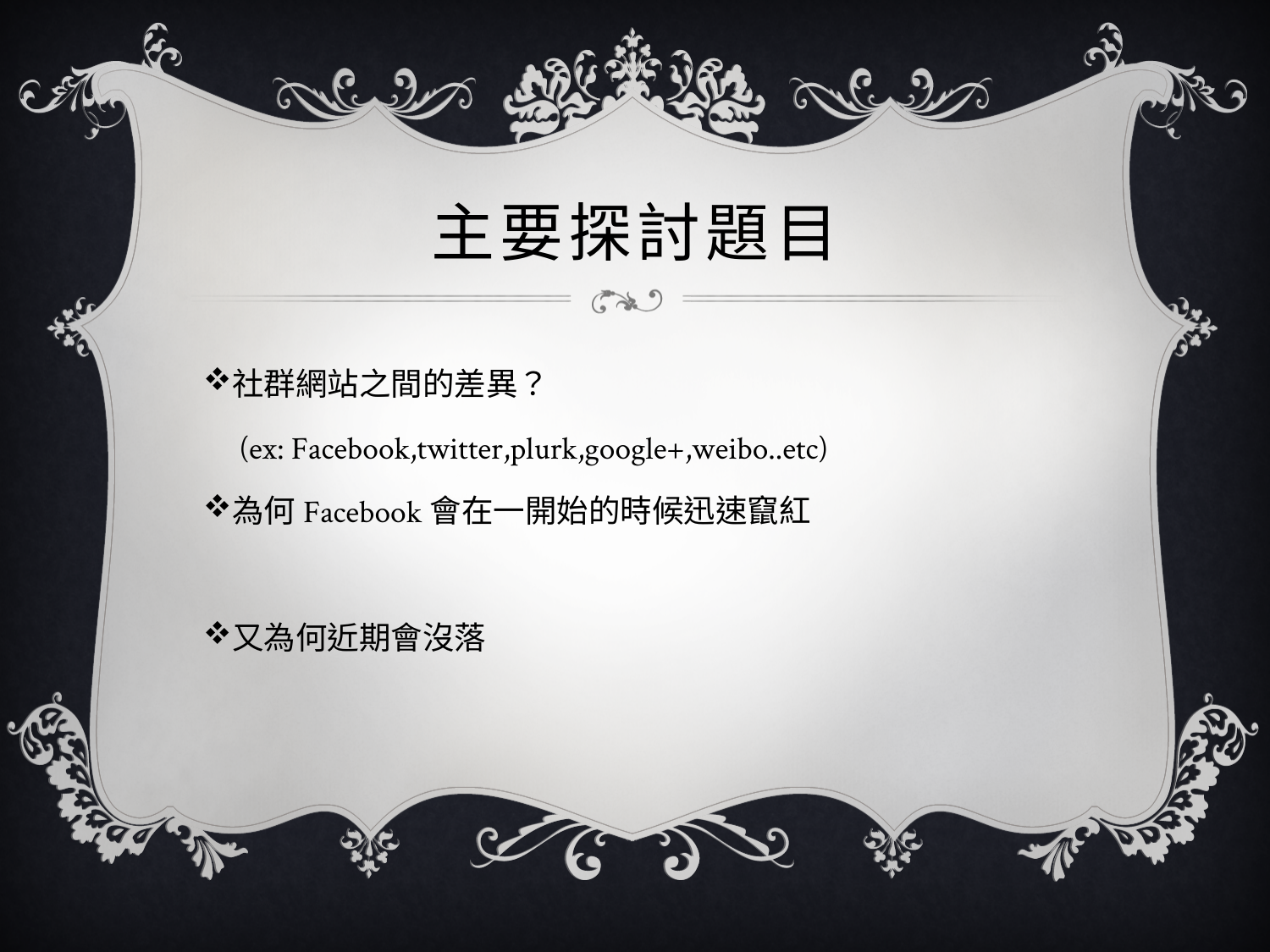

# 主要探討題目
社群網站之間的差異？
     (ex: Facebook,twitter,plurk,google+,weibo..etc)
為何Facebook會在一開始的時候迅速竄紅

又為何近期會沒落